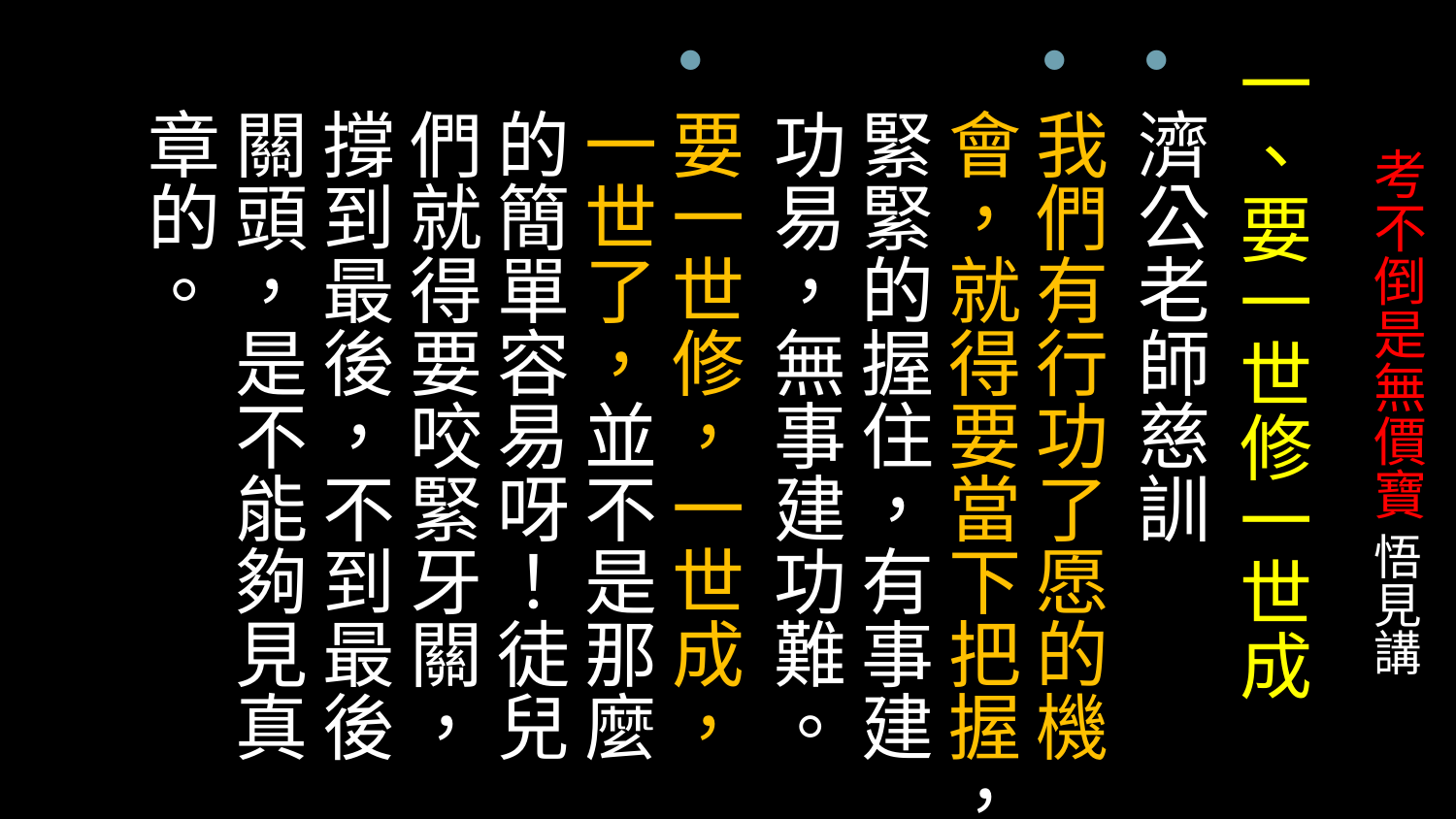

一、要一世修一世成
濟公老師慈訓
我們有行功了愿的機會，就得要當下把握，緊緊的握住，有事建功易，無事建功難。
要一世修，一世成，一世了，並不是那麼的簡單容易呀！徒兒們就得要咬緊牙關，撐到最後，不到最後關頭，是不能夠見真章的。

# 考不倒是無價寶 悟見講